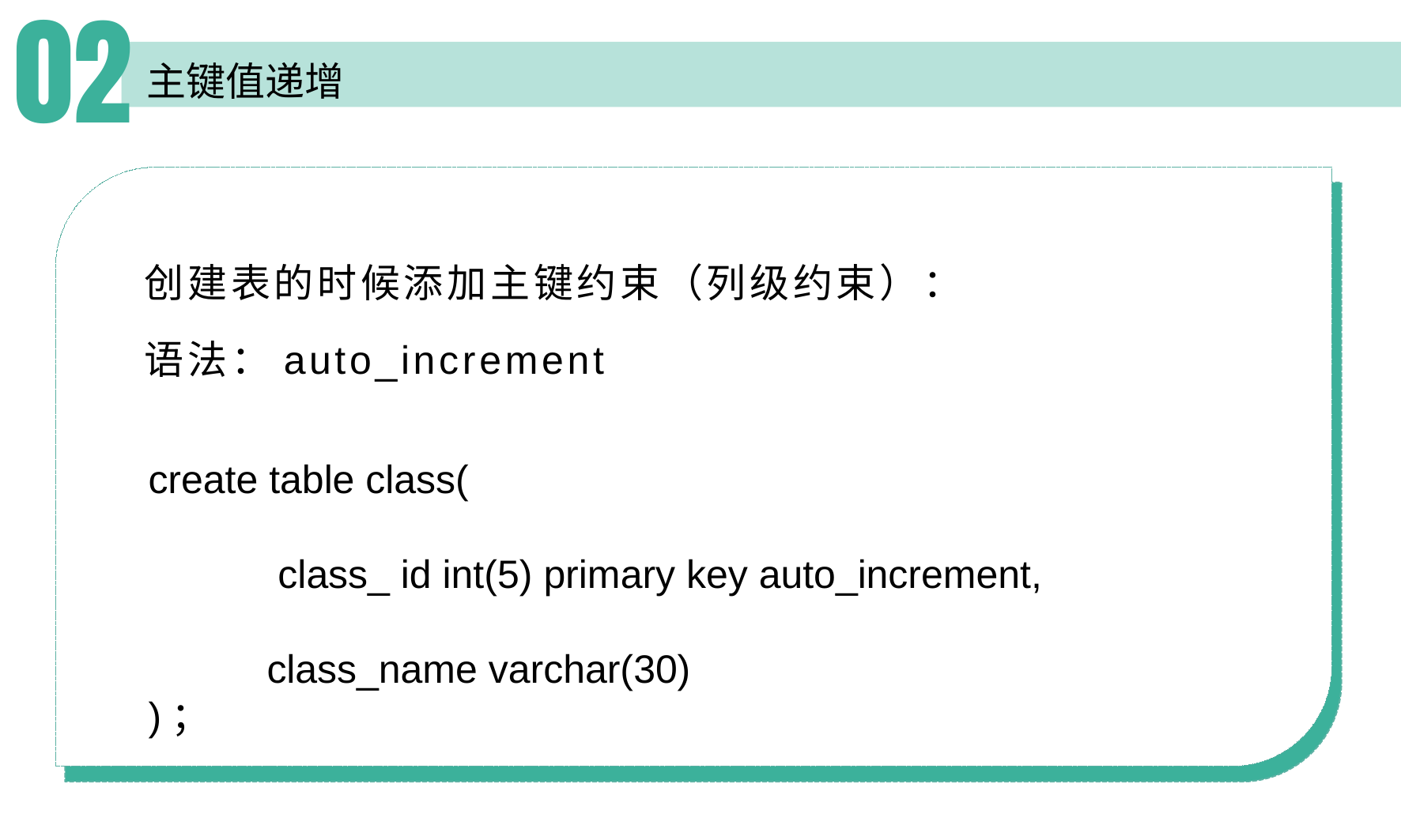

02

主键值递增

创建表的时候添加主键约束（列级约束）：
语法：auto_increment
create table class(

	 class_ id int(5) primary key auto_increment,

	class_name varchar(30)
)；